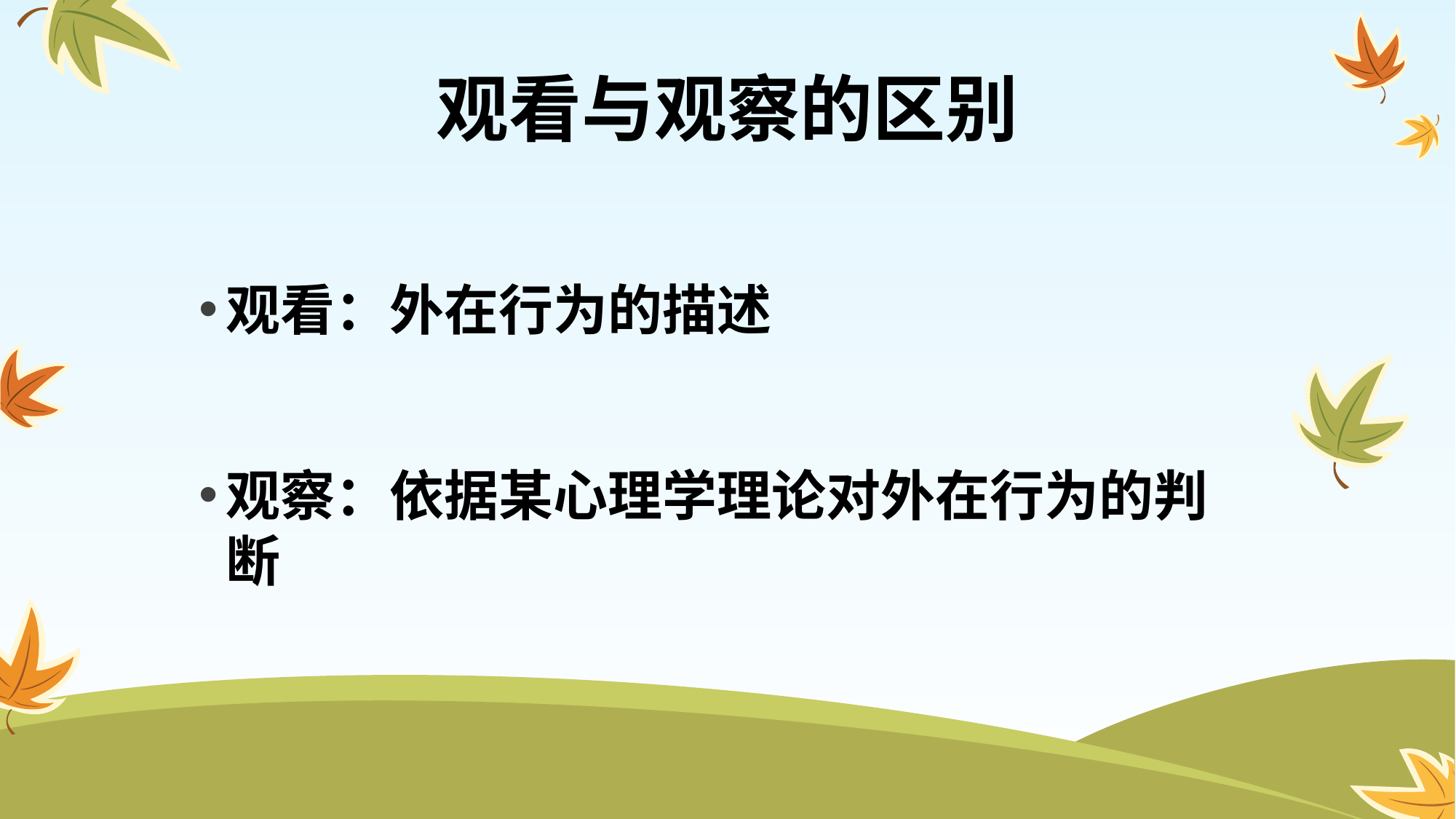

# 观看与观察的区别

观看：外在行为的描述

观察：依据某心理学理论对外在行为的判断